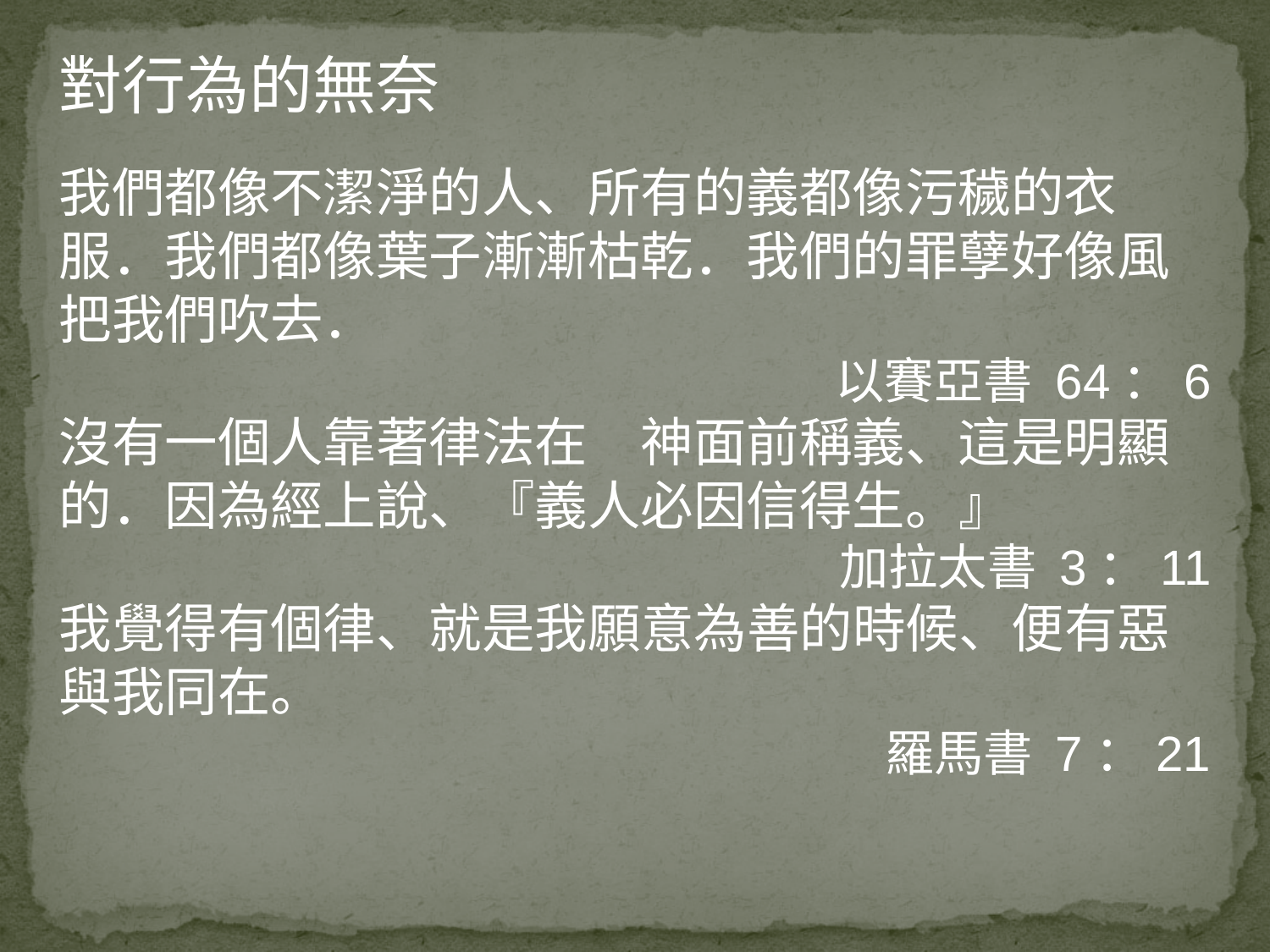

對行為的無奈

我們都像不潔淨的人、所有的義都像污穢的衣服．我們都像葉子漸漸枯乾．我們的罪孽好像風把我們吹去．
以賽亞書 64：6
沒有一個人靠著律法在　神面前稱義、這是明顯的．因為經上說、『義人必因信得生。』
加拉太書 3：11
我覺得有個律、就是我願意為善的時候、便有惡與我同在。
羅馬書 7：21